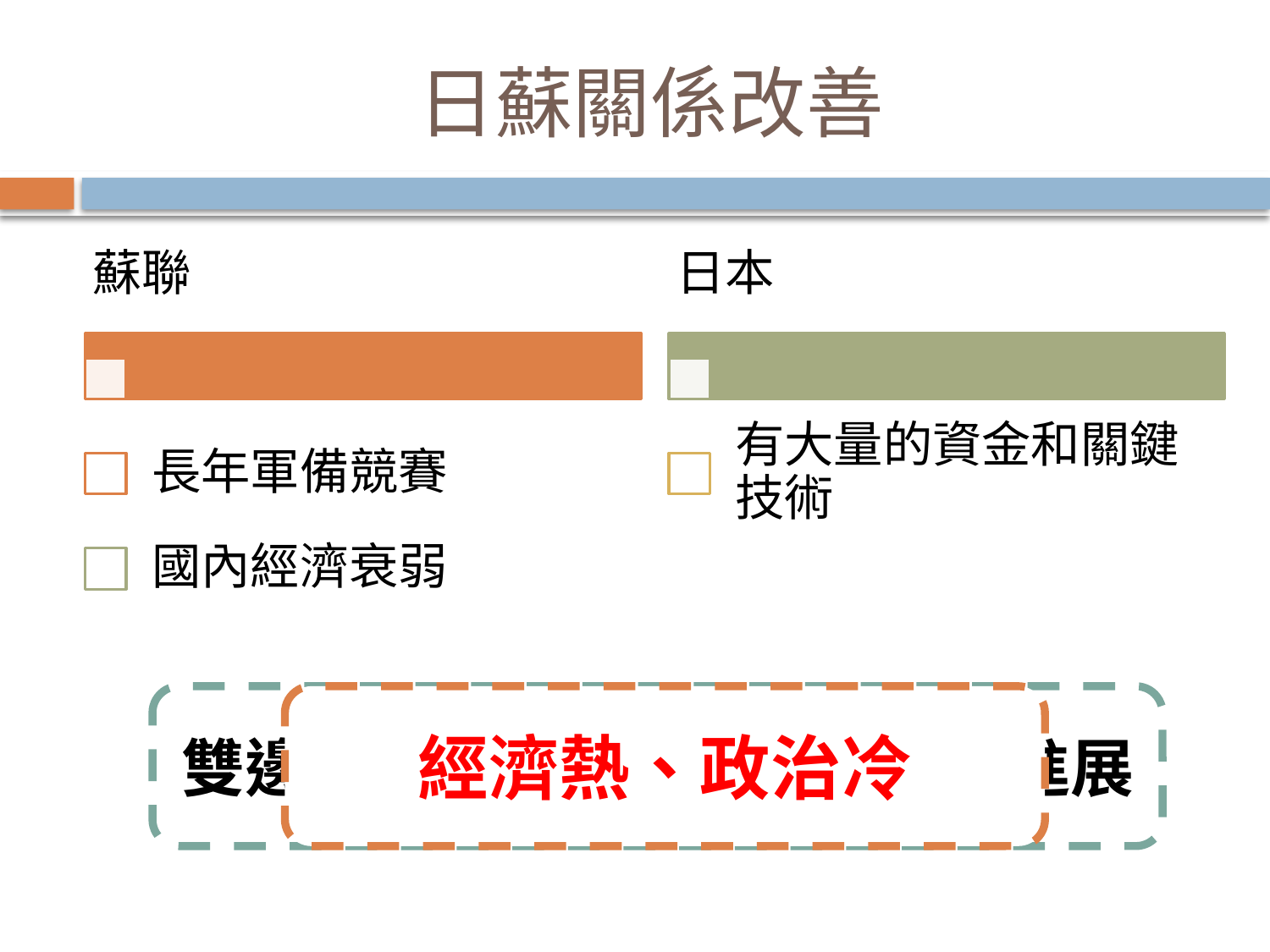

# 日蘇關係改善
蘇聯
長年軍備競賽
國內經濟衰弱
日本
有大量的資金和關鍵技術

雙邊貿易增加，政治議題沒有進展
經濟熱、政治冷